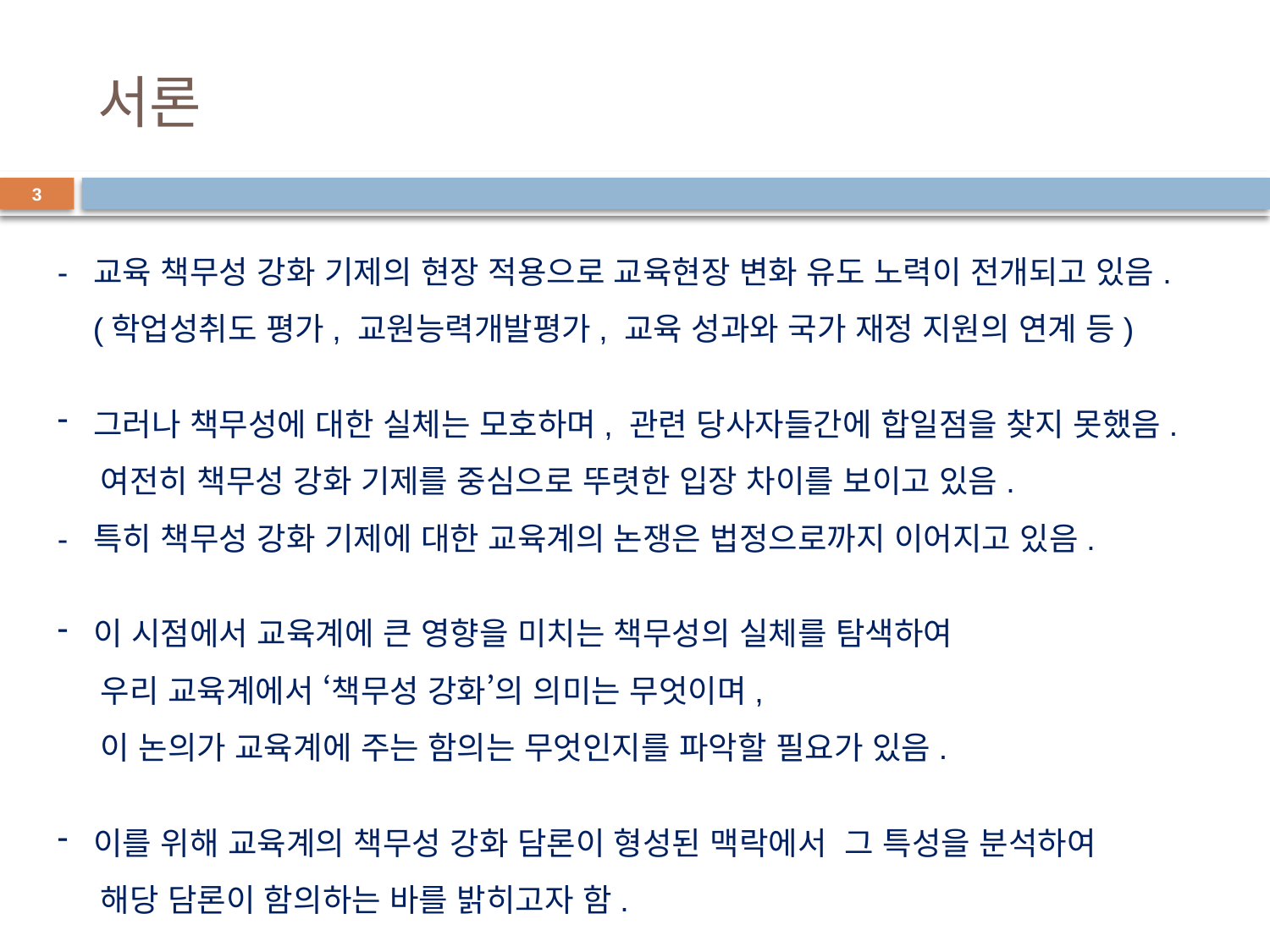

# 서론
3
-  교육 책무성 강화 기제의 현장 적용으로 교육현장 변화 유도 노력이 전개되고 있음.
    (학업성취도 평가, 교원능력개발평가, 교육 성과와 국가 재정 지원의 연계 등)

  그러나 책무성에 대한 실체는 모호하며, 관련 당사자들간에 합일점을 찾지 못했음.
    여전히 책무성 강화 기제를 중심으로 뚜렷한 입장 차이를 보이고 있음.
-  특히 책무성 강화 기제에 대한 교육계의 논쟁은 법정으로까지 이어지고 있음.

  이 시점에서 교육계에 큰 영향을 미치는 책무성의 실체를 탐색하여
    우리 교육계에서 ‘책무성 강화’의 의미는 무엇이며,
    이 논의가 교육계에 주는 함의는 무엇인지를 파악할 필요가 있음.

  이를 위해 교육계의 책무성 강화 담론이 형성된 맥락에서  그 특성을 분석하여
    해당 담론이 함의하는 바를 밝히고자 함.